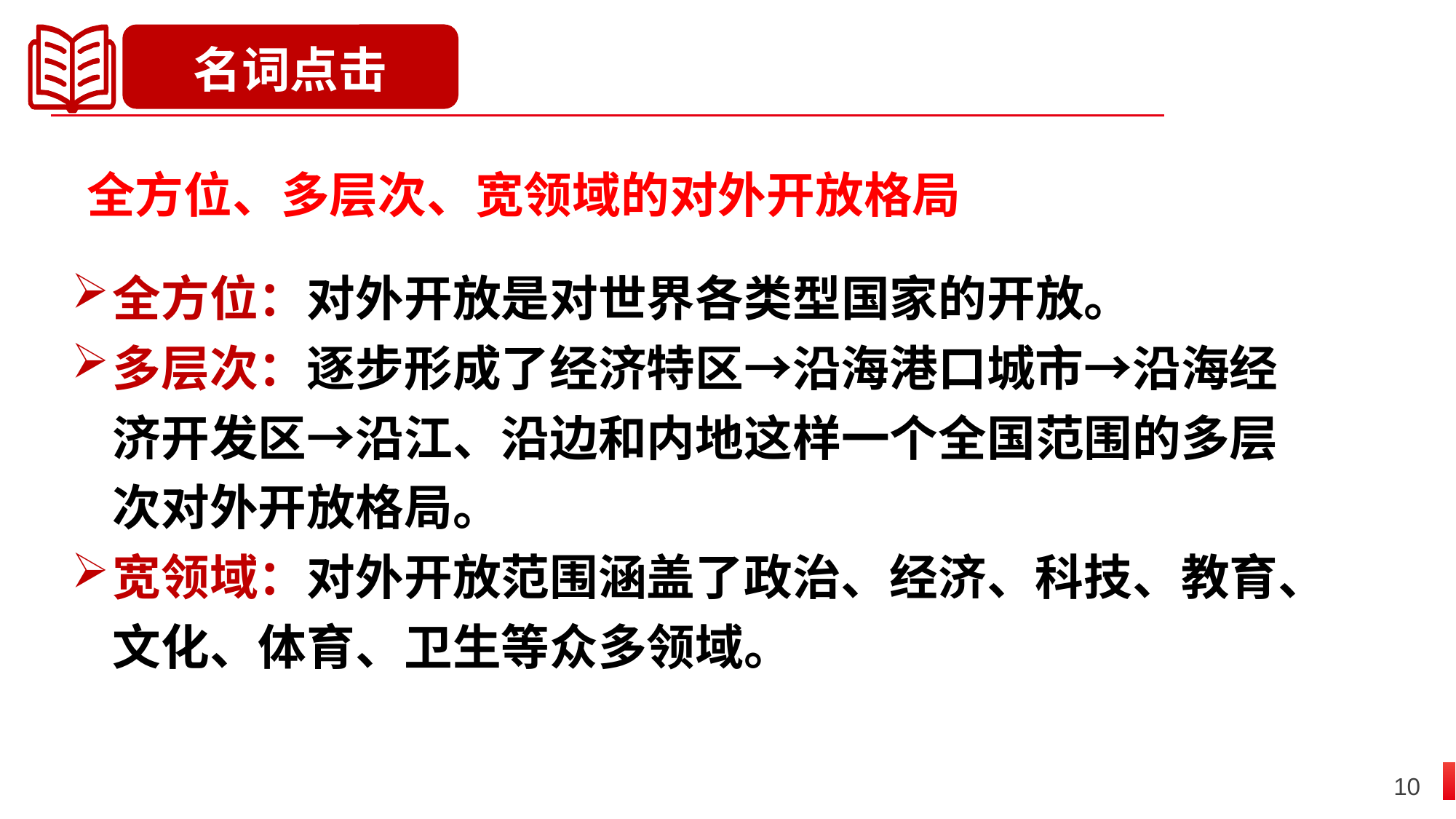

名词点击
全方位、多层次、宽领域的对外开放格局
全方位：对外开放是对世界各类型国家的开放。
多层次：逐步形成了经济特区→沿海港口城市→沿海经济开发区→沿江、沿边和内地这样一个全国范围的多层次对外开放格局。
宽领域：对外开放范围涵盖了政治、经济、科技、教育、文化、体育、卫生等众多领域。